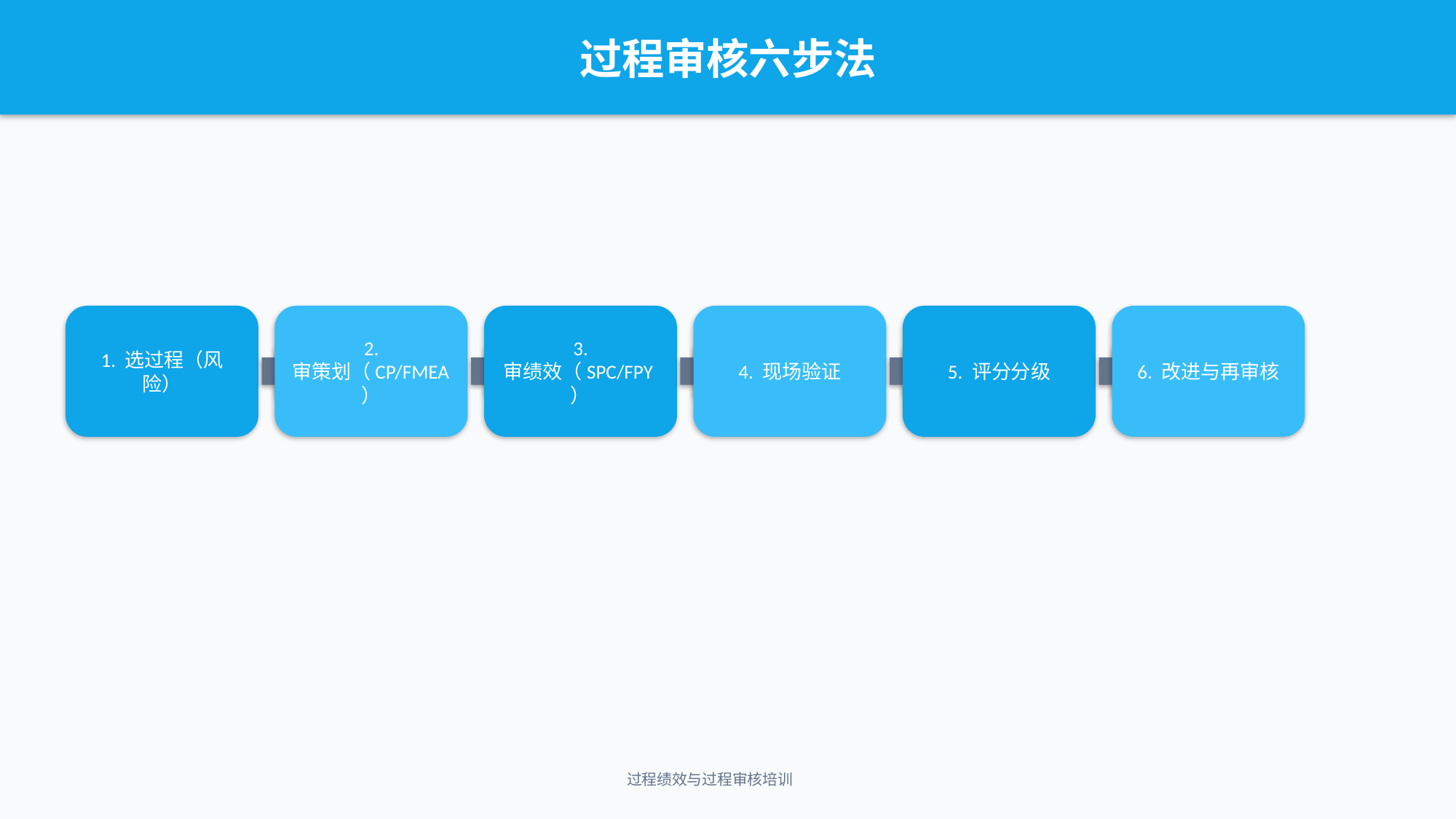

过程审核六步法
1. 选过程（风险）
2. 审策划（CP/FMEA）
3. 审绩效（SPC/FPY）
4. 现场验证
5. 评分分级
6. 改进与再审核

过程绩效与过程审核培训